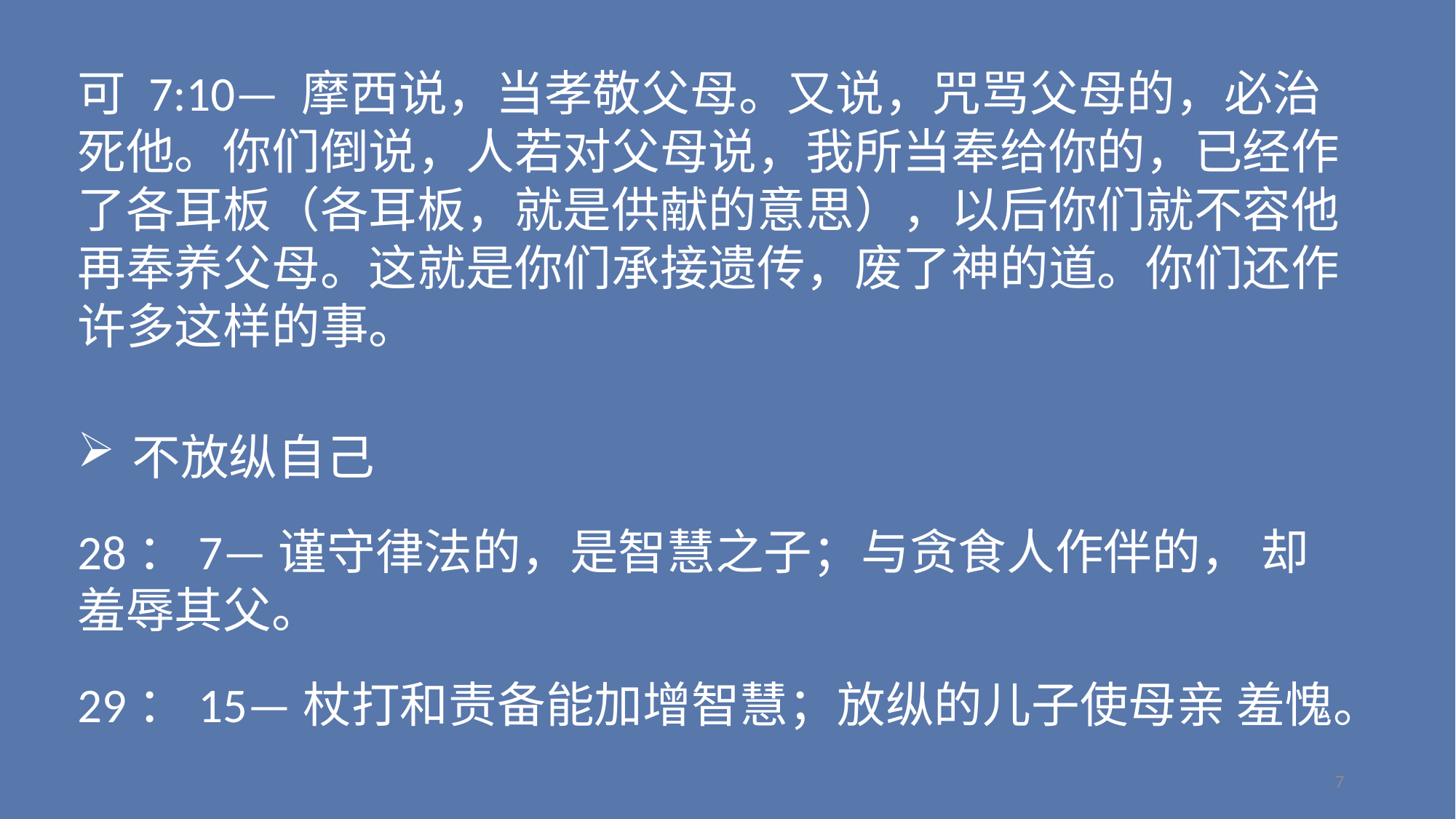

可 7:10— 摩西说，当孝敬父母。又说，咒骂父母的，必治死他。你们倒说，人若对父母说，我所当奉给你的，已经作了各耳板（各耳板，就是供献的意思），以后你们就不容他再奉养父母。这就是你们承接遗传，废了神的道。你们还作许多这样的事。
不放纵自己
28：7—谨守律法的，是智慧之子；与贪食人作伴的， 却羞辱其父。
29：15—杖打和责备能加增智慧；放纵的儿子使母亲 羞愧。
7